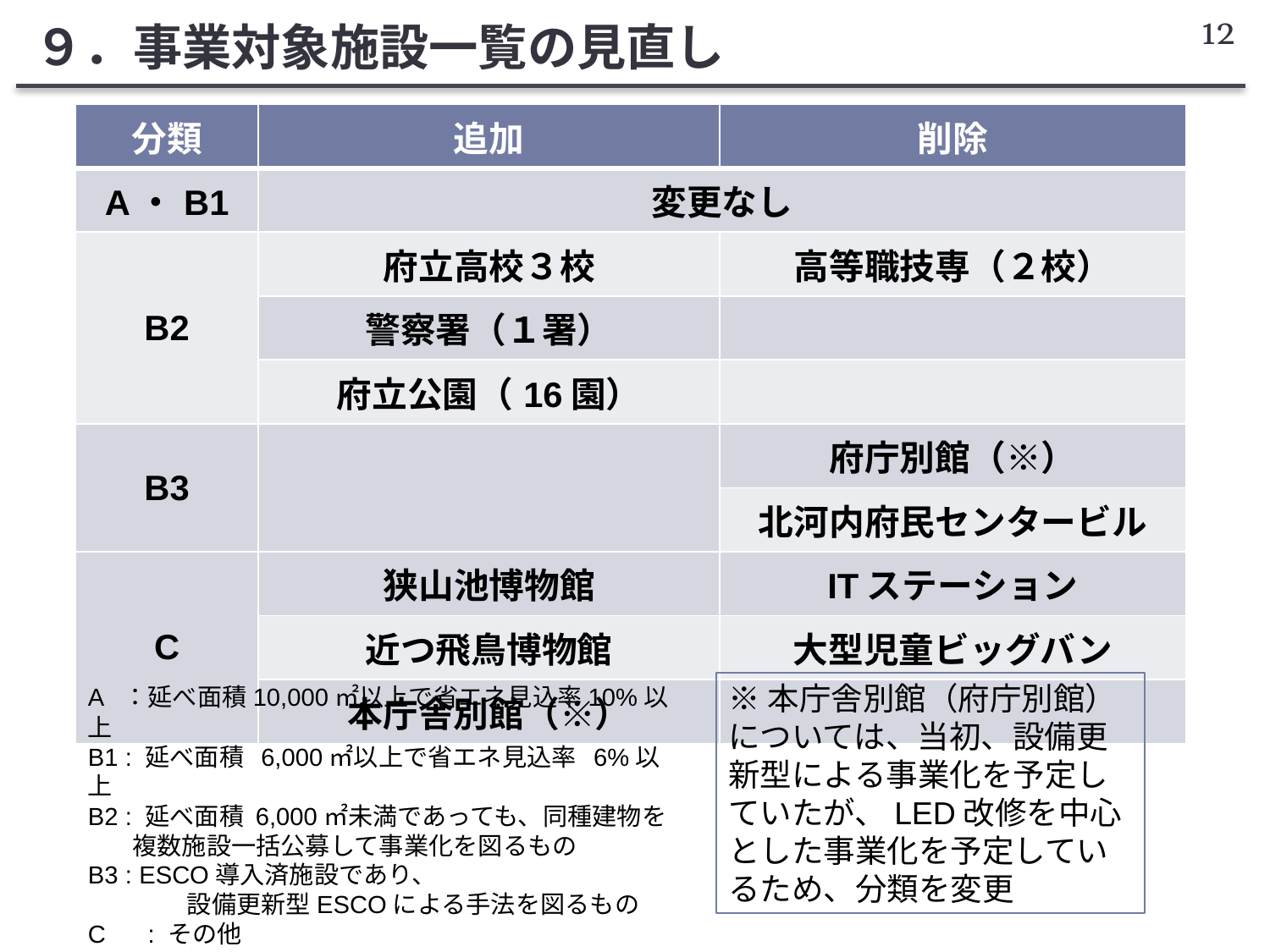

12
９．事業対象施設一覧の見直し
| 分類 | 追加 | 削除 |
| --- | --- | --- |
| A・B1 | 変更なし |  |
| B2 | 府立高校３校 | 高等職技専（２校） |
|  | 警察署（１署） |  |
|  | 府立公園（16園） |  |
| B3 |  | 府庁別館（※） |
|  |  | 北河内府民センタービル |
| C | 狭山池博物館 | ITステーション |
|  | 近つ飛鳥博物館 | 大型児童ビッグバン |
|  | 本庁舎別館（※） |  |
※本庁舎別館（府庁別館）については、当初、設備更新型による事業化を予定していたが、LED改修を中心とした事業化を予定しているため、分類を変更
A  ：延べ面積10,000㎡以上で省エネ見込率10%以上
B1 : 延べ面積  6,000㎡以上で省エネ見込率  6%以上
B2 : 延べ面積 6,000㎡未満であっても、同種建物を
       複数施設一括公募して事業化を図るもの
B3 : ESCO導入済施設であり、
　　　　設備更新型ESCOによる手法を図るもの
C　 : その他